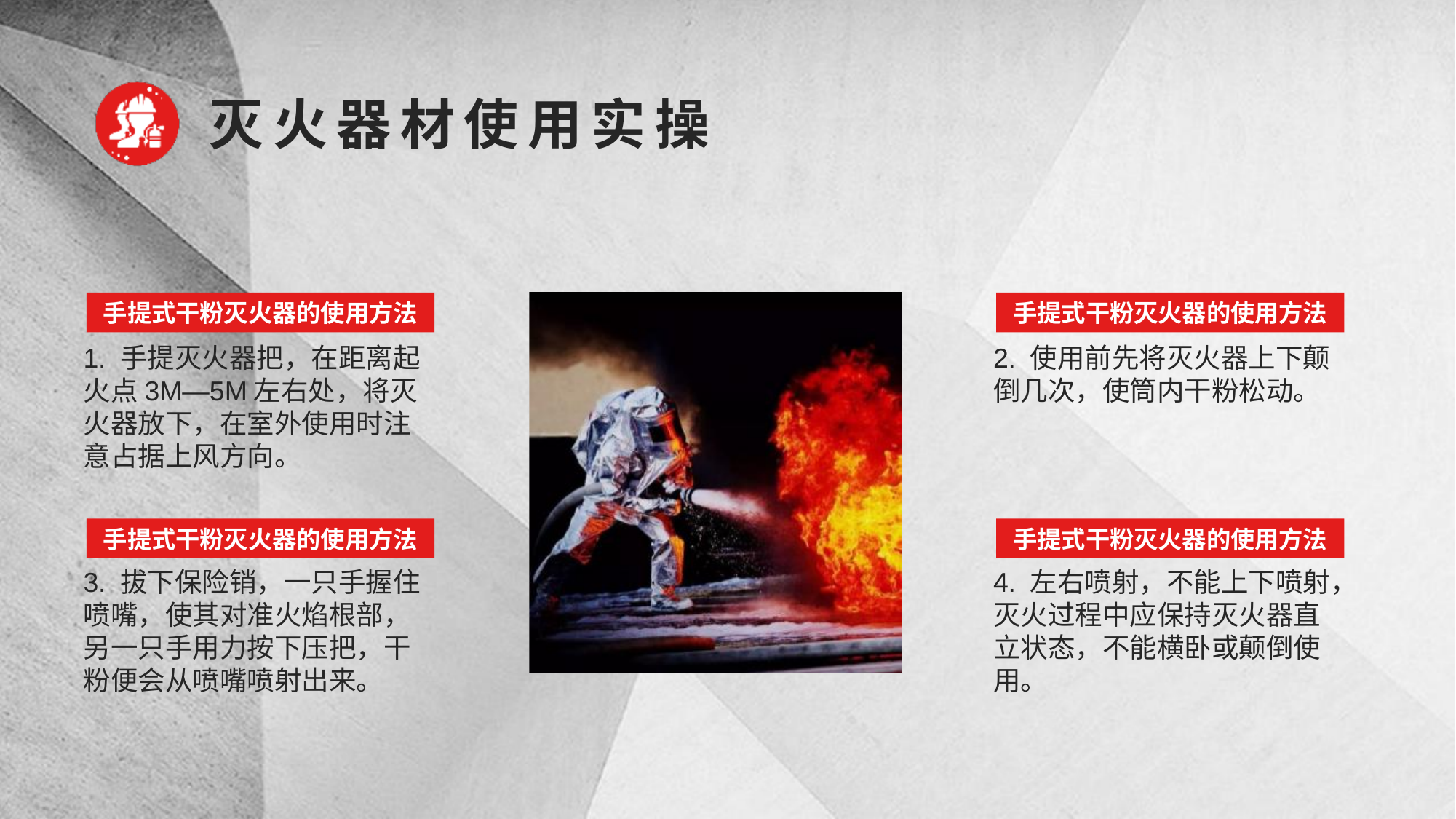

手提式干粉灭火器的使用方法
手提式干粉灭火器的使用方法
1. 手提灭火器把，在距离起火点3M—5M左右处，将灭火器放下，在室外使用时注意占据上风方向。
2. 使用前先将灭火器上下颠倒几次，使筒内干粉松动。
手提式干粉灭火器的使用方法
手提式干粉灭火器的使用方法
3. 拔下保险销，一只手握住喷嘴，使其对准火焰根部，另一只手用力按下压把，干粉便会从喷嘴喷射出来。
4. 左右喷射，不能上下喷射，灭火过程中应保持灭火器直立状态，不能横卧或颠倒使用。